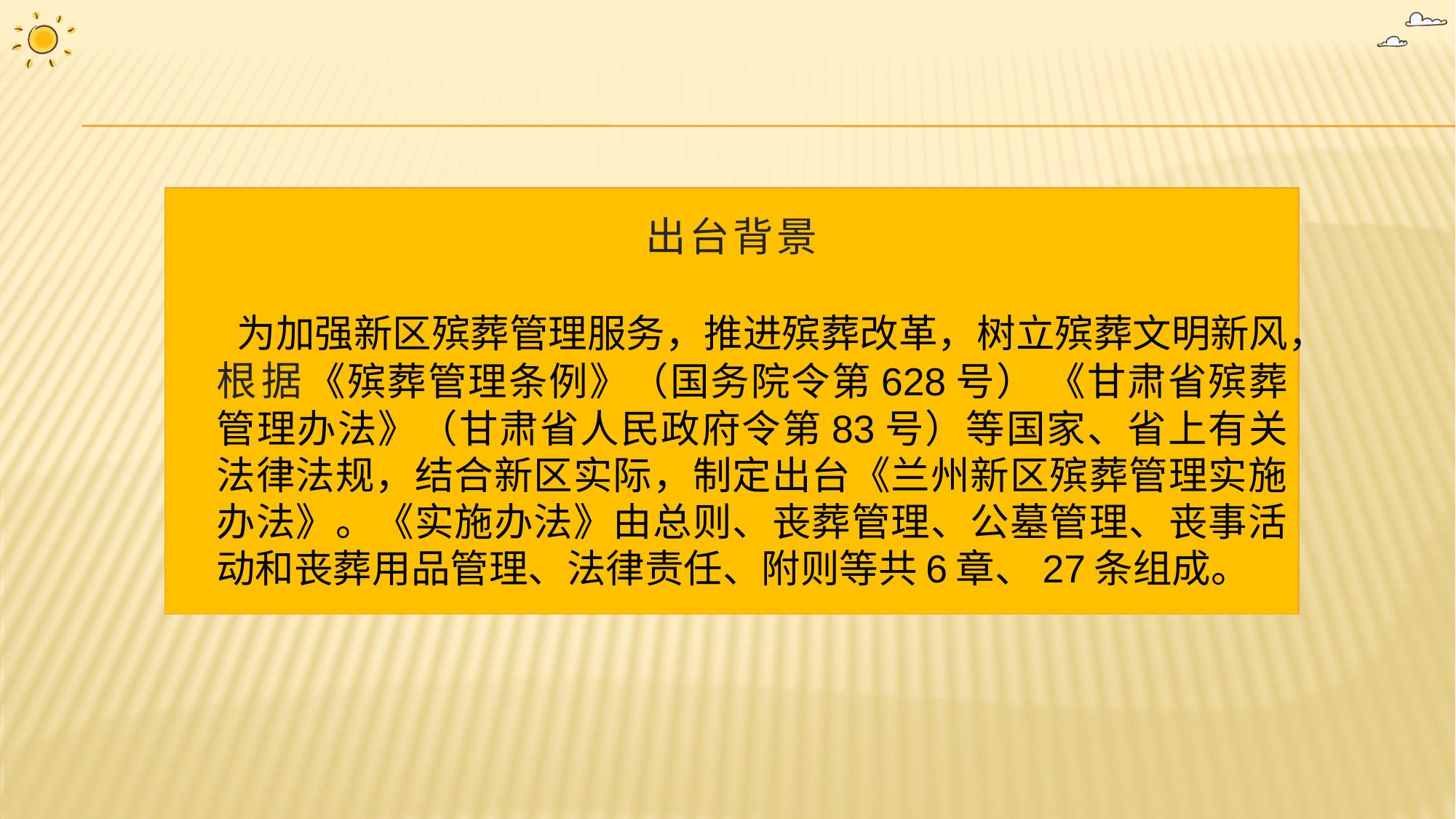

出台背景

      为加强新区殡葬管理服务，推进殡葬改革，树立殡葬文明新风，根据《殡葬管理条例》（国务院令第628号） 《甘肃省殡葬管理办法》（甘肃省人民政府令第83号）等国家、省上有关法律法规，结合新区实际，制定出台《兰州新区殡葬管理实施办法》。《实施办法》由总则、丧葬管理、公墓管理、丧事活动和丧葬用品管理、法律责任、附则等共6章、27条组成。